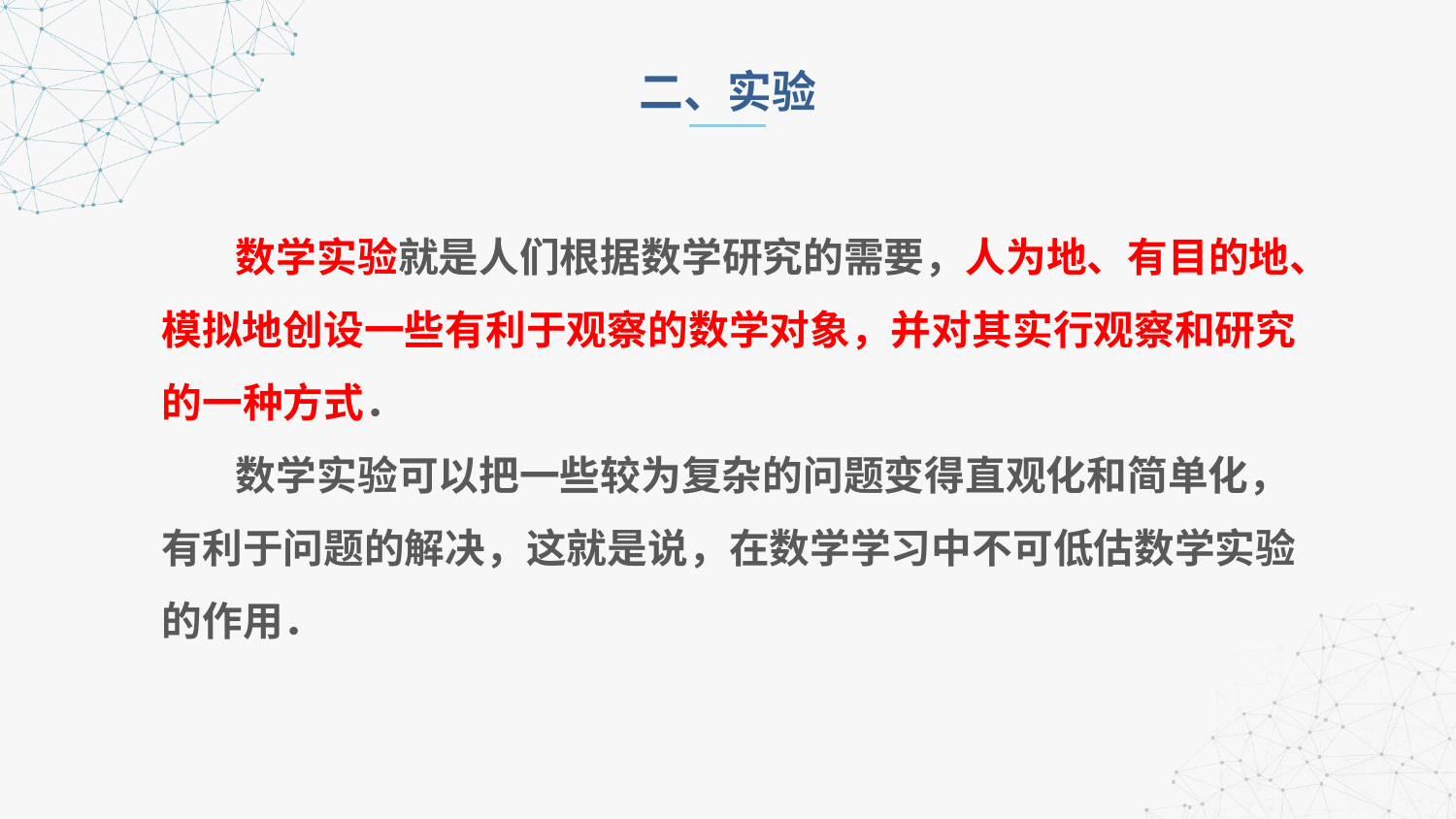

二、实验
       数学实验就是人们根据数学研究的需要，人为地、有目的地、模拟地创设一些有利于观察的数学对象，并对其实行观察和研究的一种方式．
       数学实验可以把一些较为复杂的问题变得直观化和简单化，有利于问题的解决，这就是说，在数学学习中不可低估数学实验的作用．